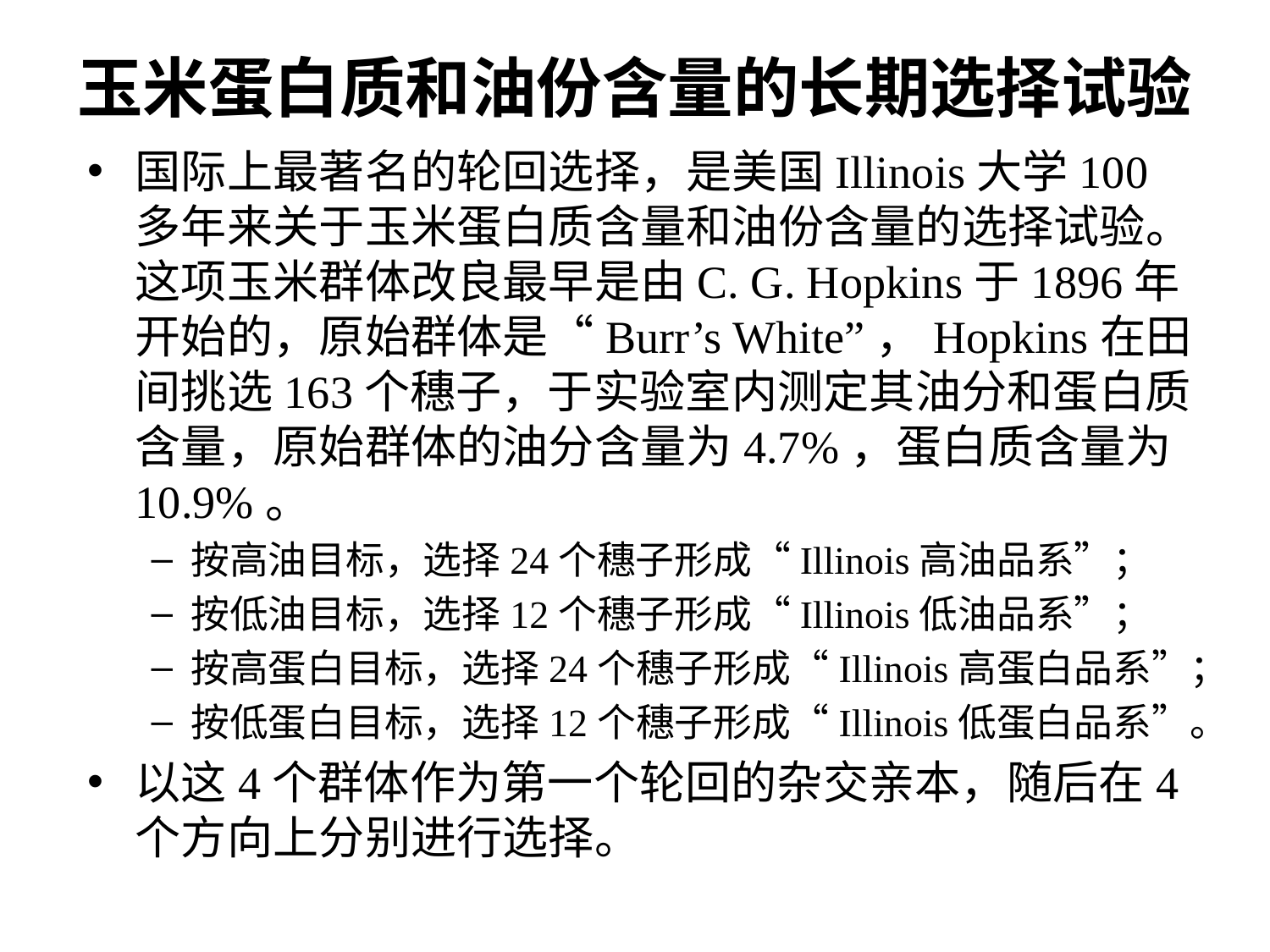

# 玉米蛋白质和油份含量的长期选择试验
国际上最著名的轮回选择，是美国Illinois大学100多年来关于玉米蛋白质含量和油份含量的选择试验。这项玉米群体改良最早是由C. G. Hopkins于1896年开始的，原始群体是“Burr’s White”，Hopkins在田间挑选163个穗子，于实验室内测定其油分和蛋白质含量，原始群体的油分含量为4.7%，蛋白质含量为10.9%。
按高油目标，选择24个穗子形成“Illinois高油品系”；
按低油目标，选择12个穗子形成“Illinois低油品系”；
按高蛋白目标，选择24个穗子形成“Illinois高蛋白品系”；
按低蛋白目标，选择12个穗子形成“Illinois低蛋白品系”。
以这4个群体作为第一个轮回的杂交亲本，随后在4个方向上分别进行选择。